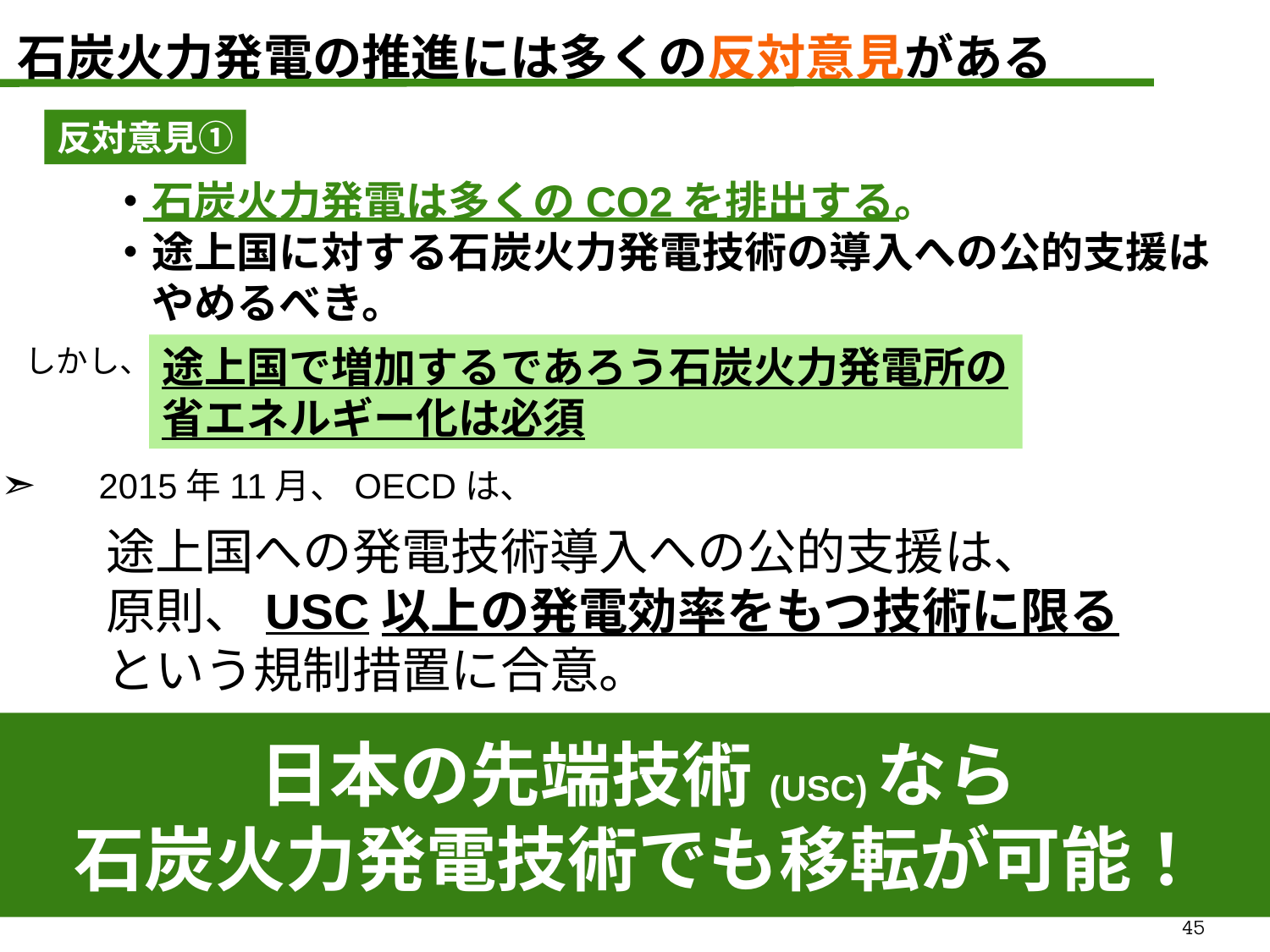

石炭火力発電の推進には多くの反対意見がある
反対意見①
・石炭火力発電は多くのCO2を排出する。
・途上国に対する石炭火力発電技術の導入への公的支援は
　やめるべき。
しかし、
途上国で増加するであろう石炭火力発電所の
省エネルギー化は必須
➣　2015年11月、OECDは、
途上国への発電技術導入への公的支援は、
原則、USC以上の発電効率をもつ技術に限る
という規制措置に合意。
日本の先端技術(USC)なら
石炭火力発電技術でも移転が可能！
45